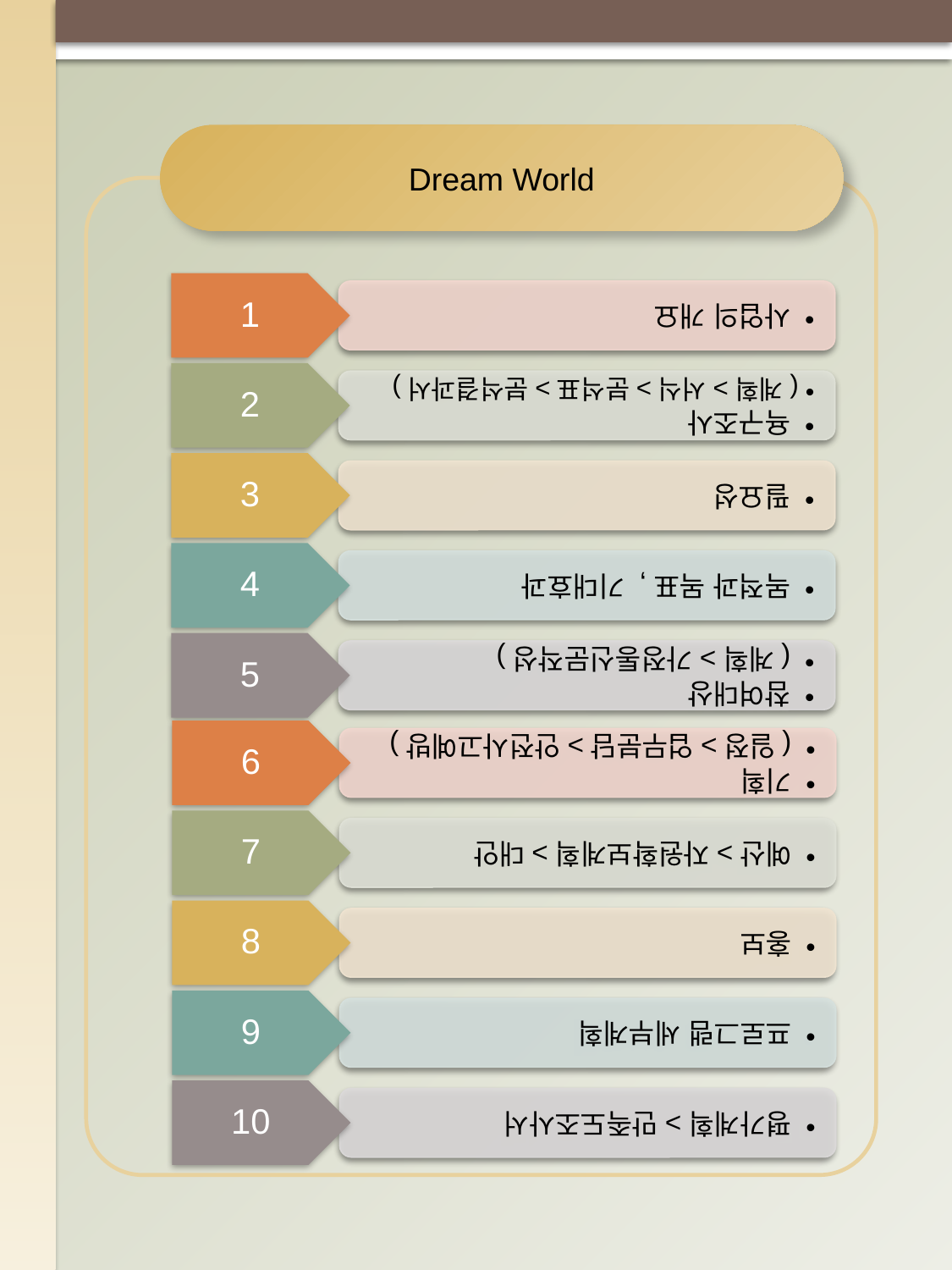

Dream World

사업의 개요
1
욕구조사
(계획>서식>분석표>분석결과서)
2
필요성
3
목적과 목표, 기대효과
4
참여대상
(계획>가정통신문작성)
5
기획
(일정>업무분담>안전사고예방)
6
예산>자원확보계획>대안
7
홍보
8
프로그램 세부계획
9
평가계획>만족도조사서
10